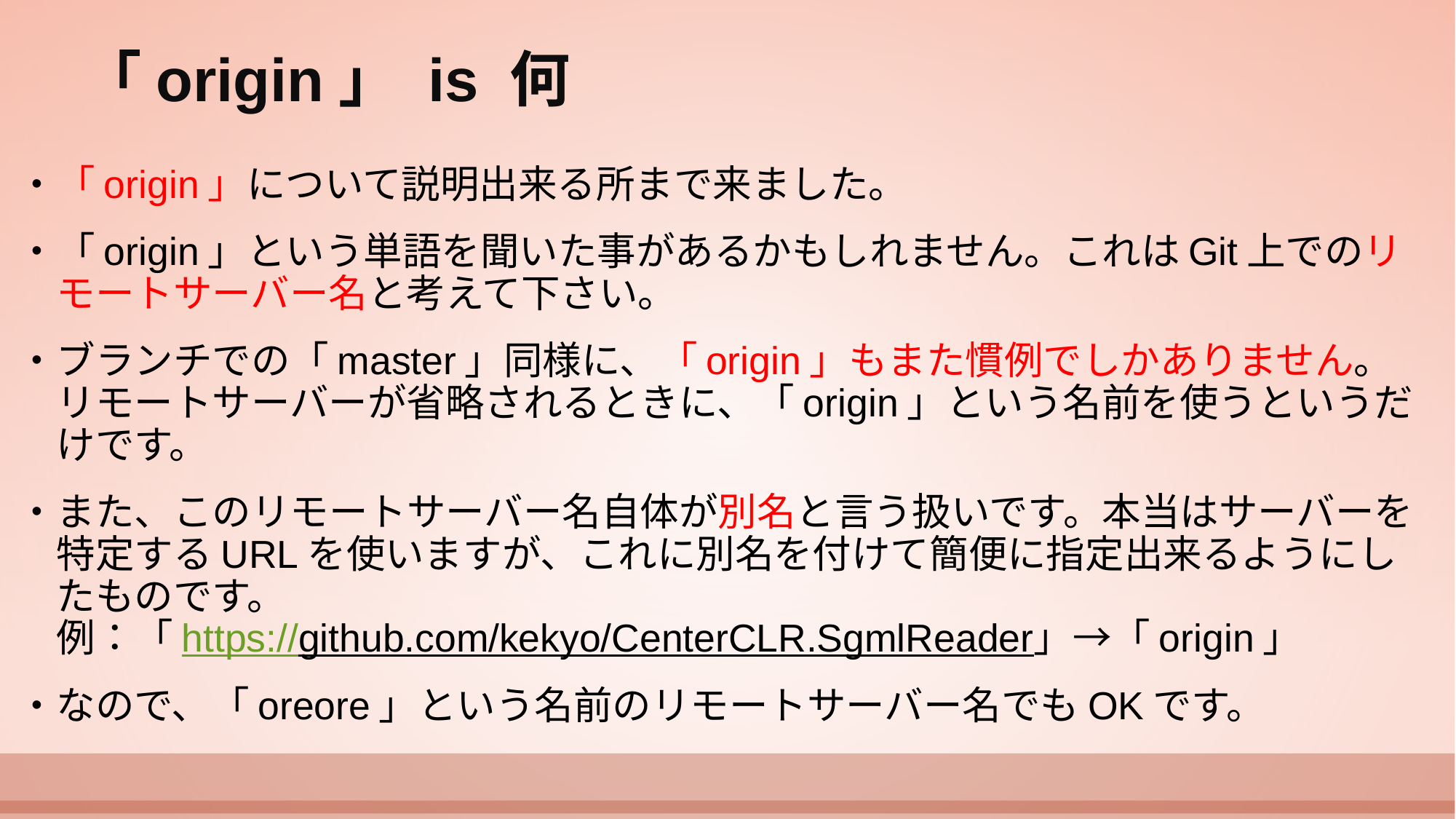

# 「origin」 is 何
「origin」について説明出来る所まで来ました。
「origin」という単語を聞いた事があるかもしれません。これはGit上でのリモートサーバー名と考えて下さい。
ブランチでの「master」同様に、「origin」もまた慣例でしかありません。リモートサーバーが省略されるときに、「origin」という名前を使うというだけです。
また、このリモートサーバー名自体が別名と言う扱いです。本当はサーバーを特定するURLを使いますが、これに別名を付けて簡便に指定出来るようにしたものです。
例：「https://github.com/kekyo/CenterCLR.SgmlReader」→「origin」
なので、「oreore」という名前のリモートサーバー名でもOKです。